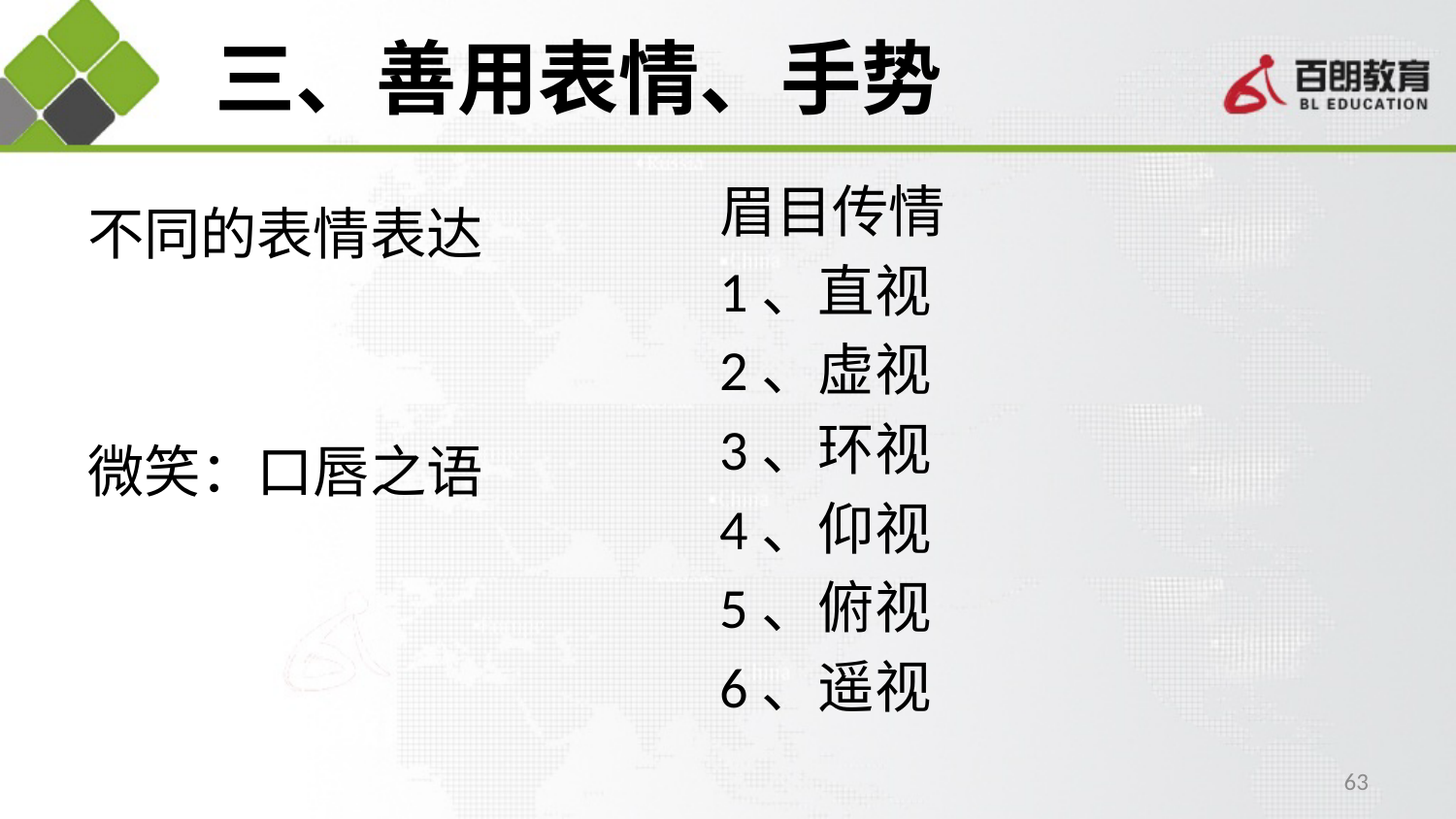

# 三、善用表情、手势
眉目传情
1、直视
2、虚视
3、环视
4、仰视
5、俯视
6、遥视
不同的表情表达

微笑：口唇之语
63